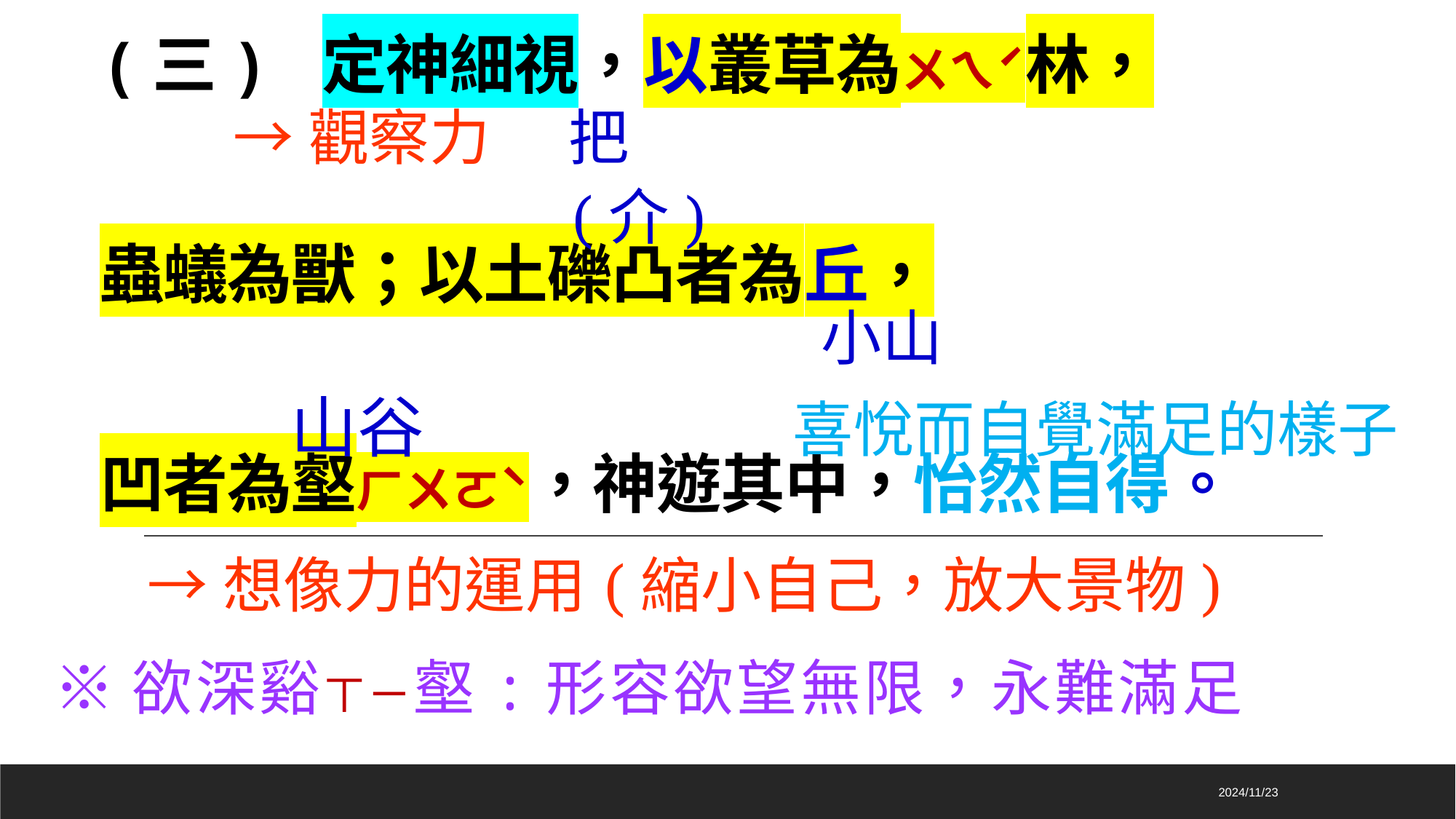

# (三) 定神細視，以叢草為ㄨㄟˊ林， 蟲蟻為獸；以土礫凸者為丘， 凹者為壑ㄏㄨㄛˋ，神遊其中，怡然自得。
→觀察力
把(介)
小山
山谷
喜悅而自覺滿足的樣子
→想像力的運用(縮小自己，放大景物)

※欲深谿ㄒㄧ壑:形容欲望無限，永難滿足

2024/11/23